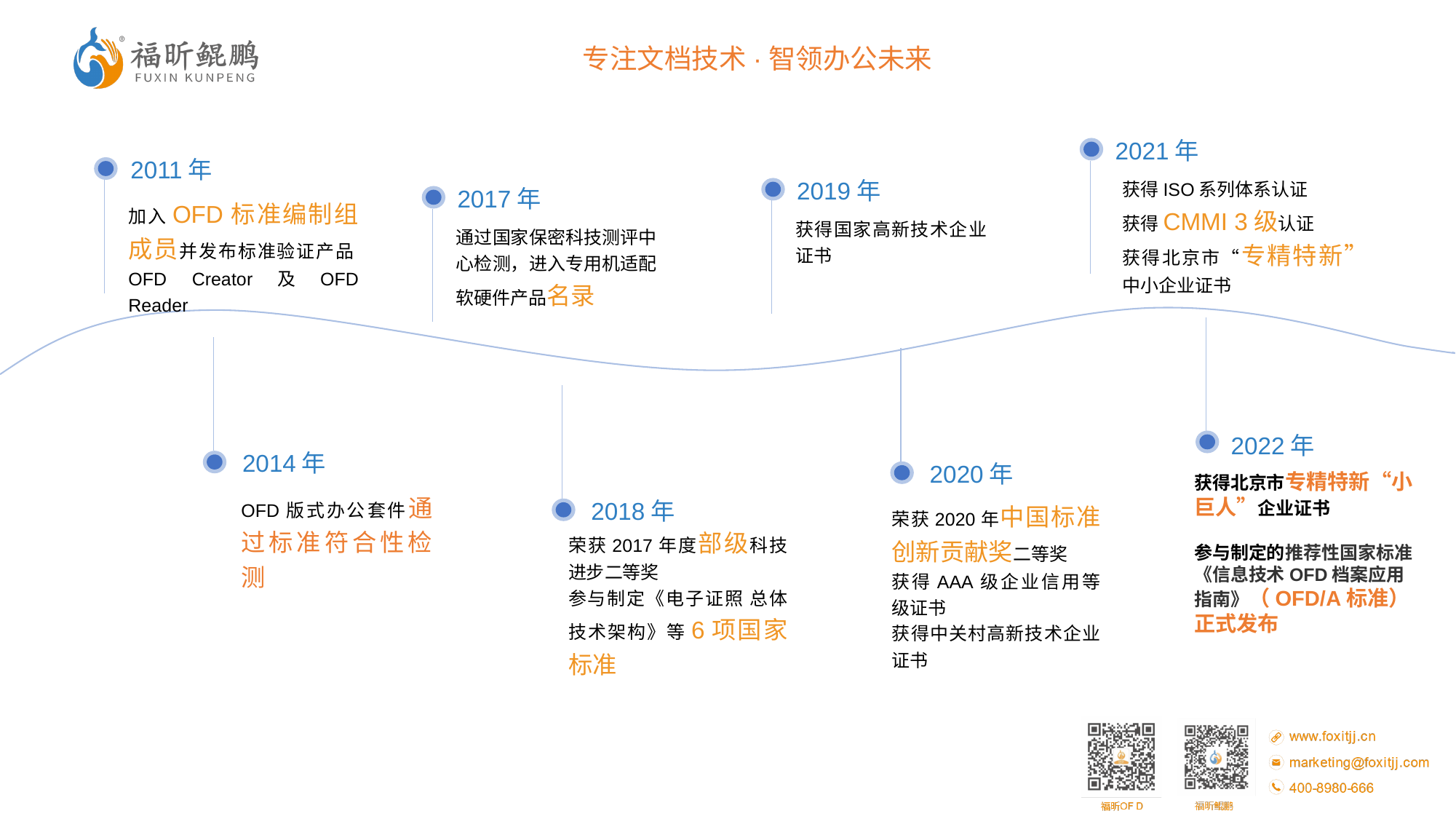

2021年

2011年

获得ISO系列体系认证
获得CMMI 3级认证
获得北京市“专精特新” 中小企业证书
2019年

2017年

加入OFD标准编制组成员并发布标准验证产品OFD Creator及OFD Reader
获得国家高新技术企业证书
通过国家保密科技测评中心检测，进入专用机适配软硬件产品名录

2022年
2014年
2020年
获得北京市专精特新“小巨人”企业证书

参与制定的推荐性国家标准《信息技术OFD档案应用指南》（OFD/A标准）正式发布
OFD版式办公套件通过标准符合性检测
2018年
荣获2020年中国标准创新贡献奖二等奖
获得AAA级企业信用等级证书
获得中关村高新技术企业证书
荣获2017年度部级科技进步二等奖
参与制定《电子证照 总体技术架构》等6项国家标准